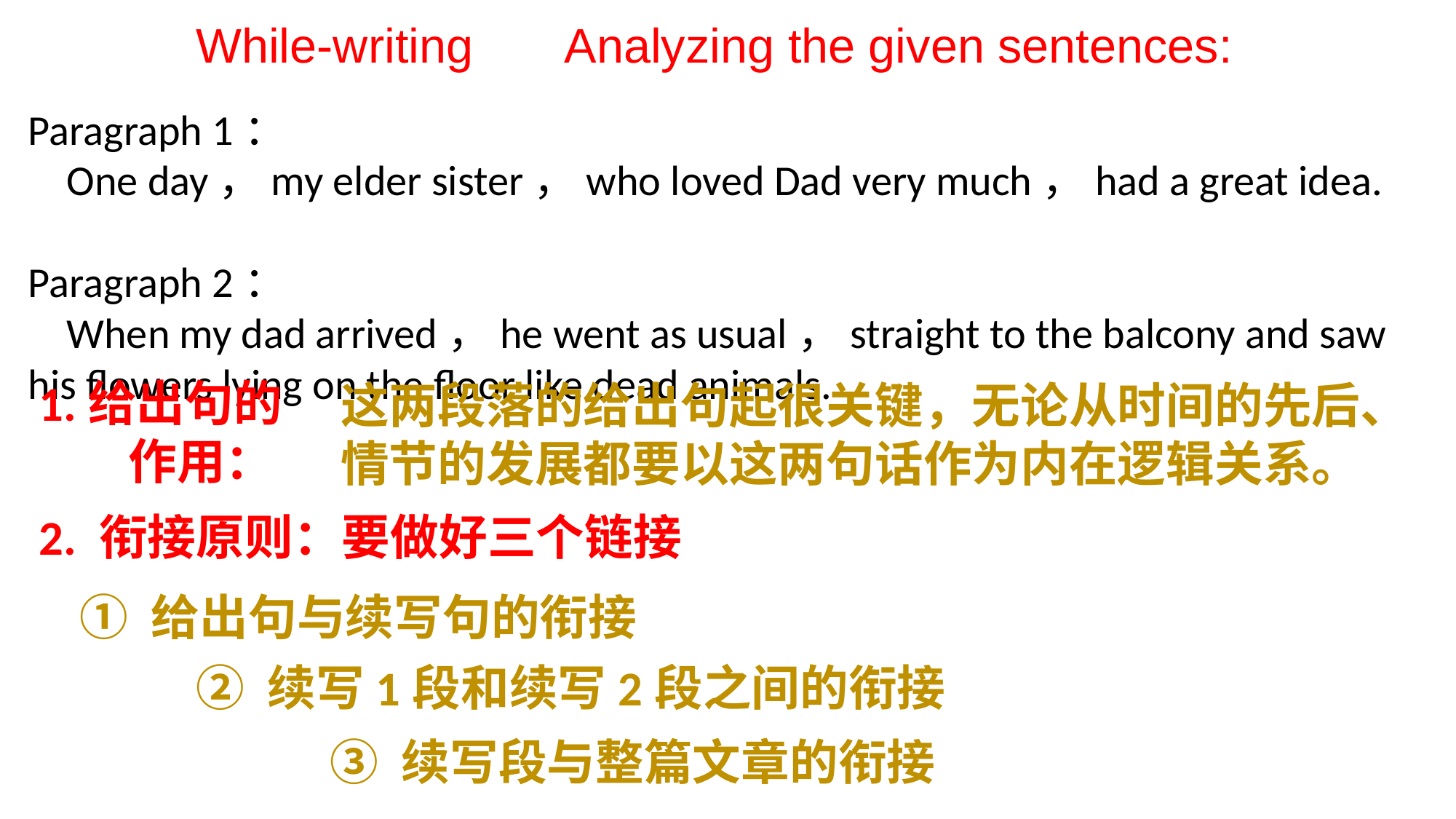

While-writing       Analyzing the given sentences:
Paragraph 1：
    One day，my elder sister，who loved Dad very much，had a great idea.
Paragraph 2：
    When my dad arrived，he went as usual，straight to the balcony and saw his flowers lying on the floor like dead animals.
1.给出句的
       作用：
这两段落的给出句起很关键，无论从时间的先后、
情节的发展都要以这两句话作为内在逻辑关系。
2. 衔接原则：要做好三个链接
① 给出句与续写句的衔接
② 续写1段和续写2段之间的衔接
③ 续写段与整篇文章的衔接